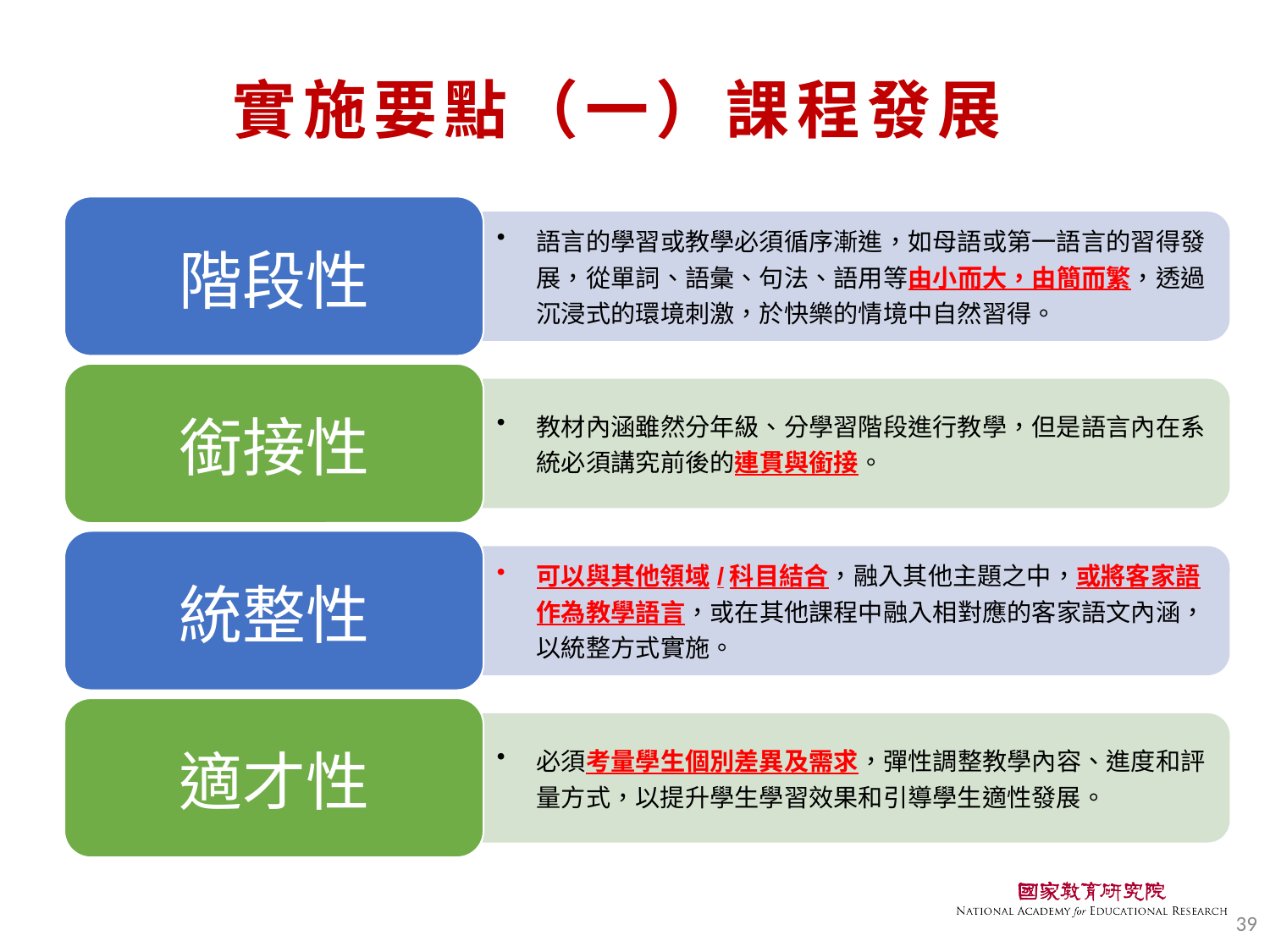

# 實施要點（一）課程發展
階段性
語言的學習或教學必須循序漸進，如母語或第一語言的習得發展，從單詞、語彙、句法、語用等由小而大，由簡而繁，透過沉浸式的環境刺激，於快樂的情境中自然習得。
銜接性
教材內涵雖然分年級、分學習階段進行教學，但是語言內在系統必須講究前後的連貫與銜接。
統整性
必須考量學生個別差異及需求，彈性調整教學內容、進度和評量方式，以提升學生學習效果和引導學生適性發展。
適才性
可以與其他領域/科目結合，融入其他主題之中，或將客家語作為教學語言，或在其他課程中融入相對應的客家語文內涵，以統整方式實施。
39